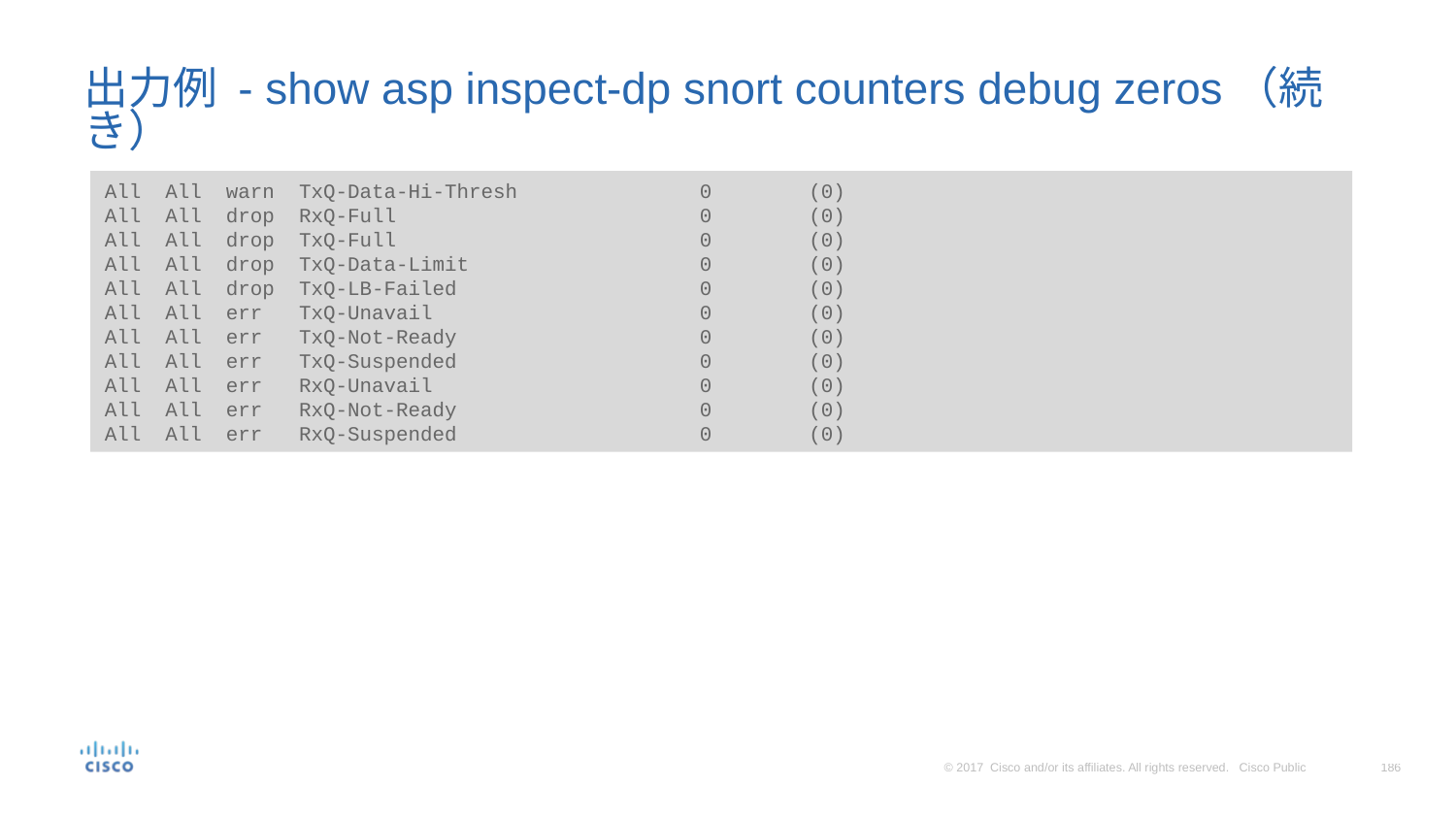

# 出力例 - show asp inspect-dp snort counters debug zeros（続き）
All  All  warn  TxQ-Data-Hi-Thresh               0        (0)
All  All  drop  RxQ-Full                         0        (0)
All  All  drop  TxQ-Full                         0        (0)
All  All  drop  TxQ-Data-Limit                   0        (0)
All  All  drop  TxQ-LB-Failed                    0        (0)
All  All  err   TxQ-Unavail                      0        (0)
All  All  err   TxQ-Not-Ready                    0        (0)
All  All  err   TxQ-Suspended                    0        (0)
All  All  err   RxQ-Unavail                      0        (0)
All  All  err   RxQ-Not-Ready                    0        (0)
All  All  err   RxQ-Suspended                    0        (0)